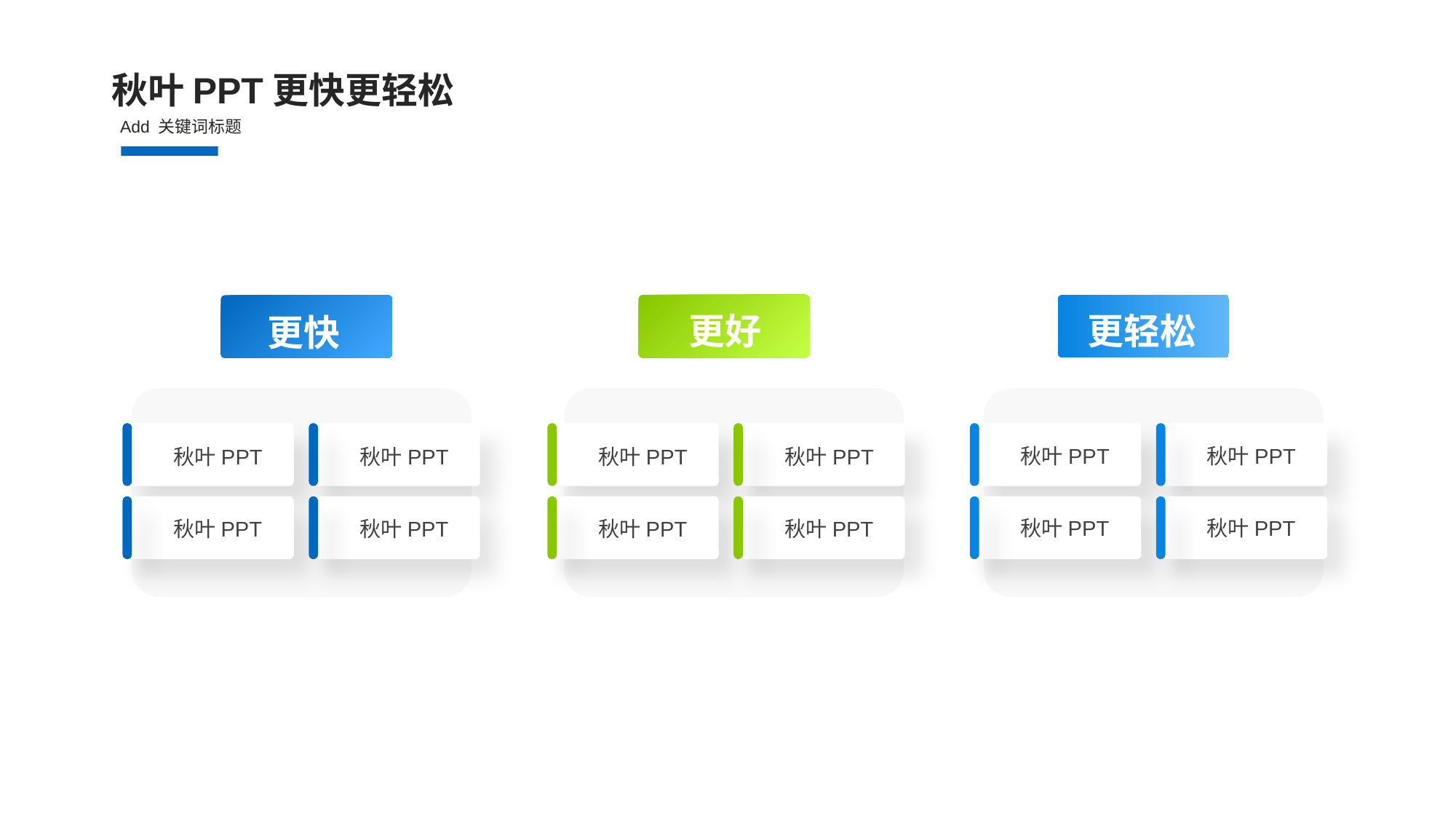

秋叶PPT更快更轻松
Add 关键词标题

更好
更轻松

更快

秋叶PPT
秋叶PPT
秋叶PPT
秋叶PPT
秋叶PPT
秋叶PPT

秋叶PPT
秋叶PPT
秋叶PPT
秋叶PPT
秋叶PPT
秋叶PPT